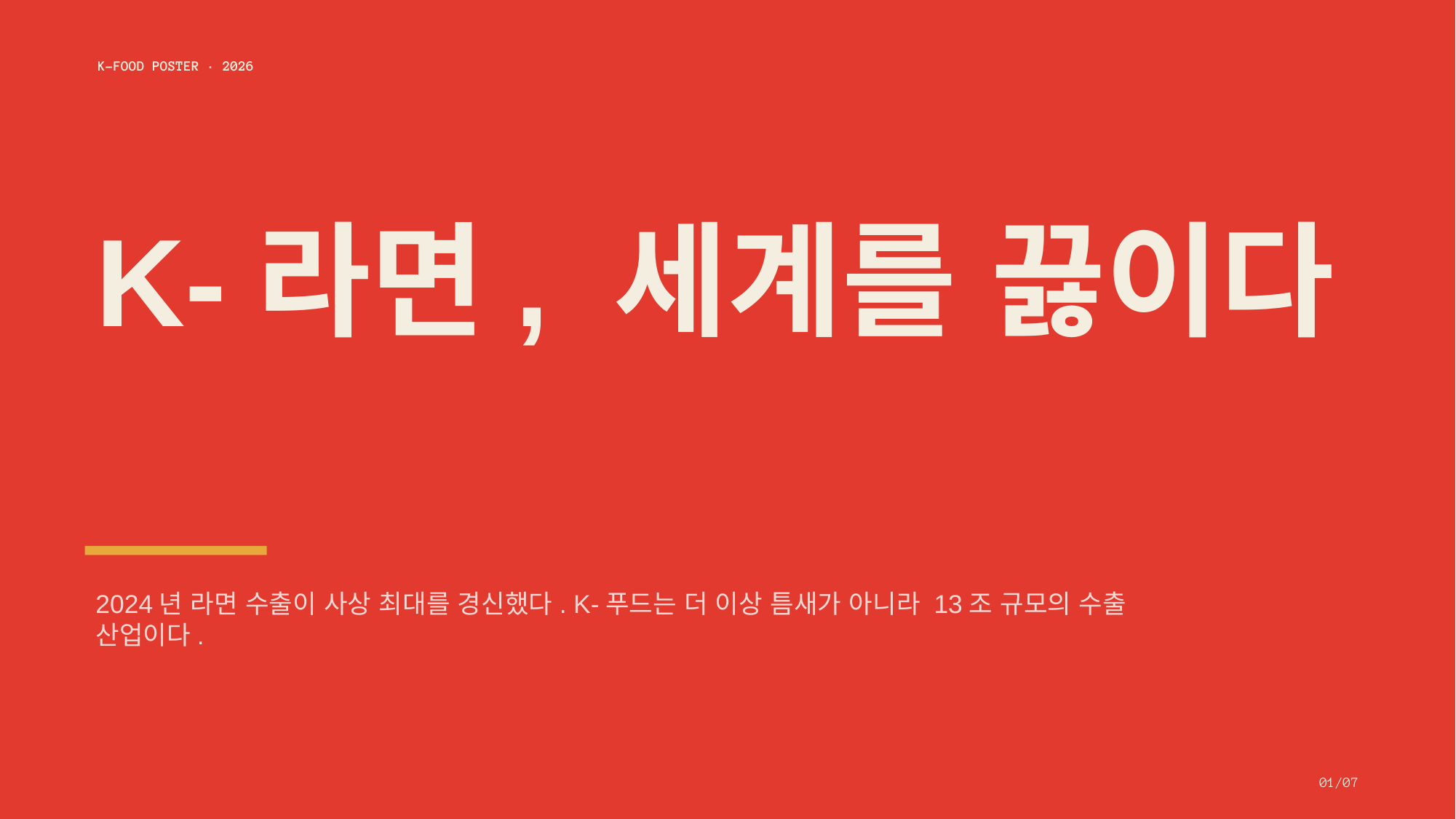

K-FOOD POSTER · 2026
K-라면, 세계를 끓이다

2024년 라면 수출이 사상 최대를 경신했다. K-푸드는 더 이상 틈새가 아니라 13조 규모의 수출 산업이다.
01/07